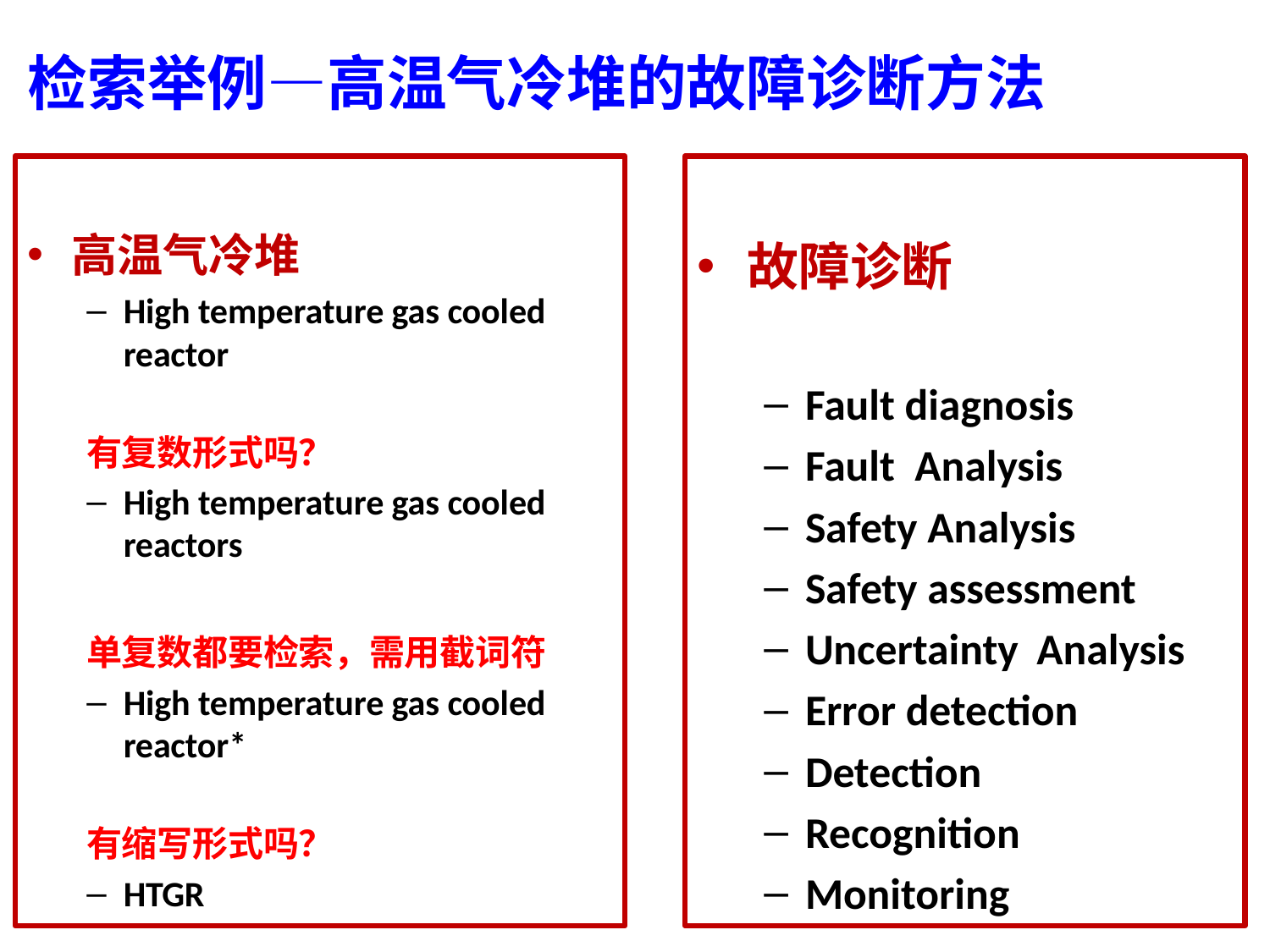

# 检索举例—高温气冷堆的故障诊断方法

高温气冷堆
High temperature gas cooled reactor

有复数形式吗？
High temperature gas cooled reactors

单复数都要检索，需用截词符
High temperature gas cooled reactor*

有缩写形式吗？
HTGR

故障诊断

Fault diagnosis
Fault  Analysis
Safety Analysis
Safety assessment
Uncertainty  Analysis
Error detection
Detection
Recognition
Monitoring